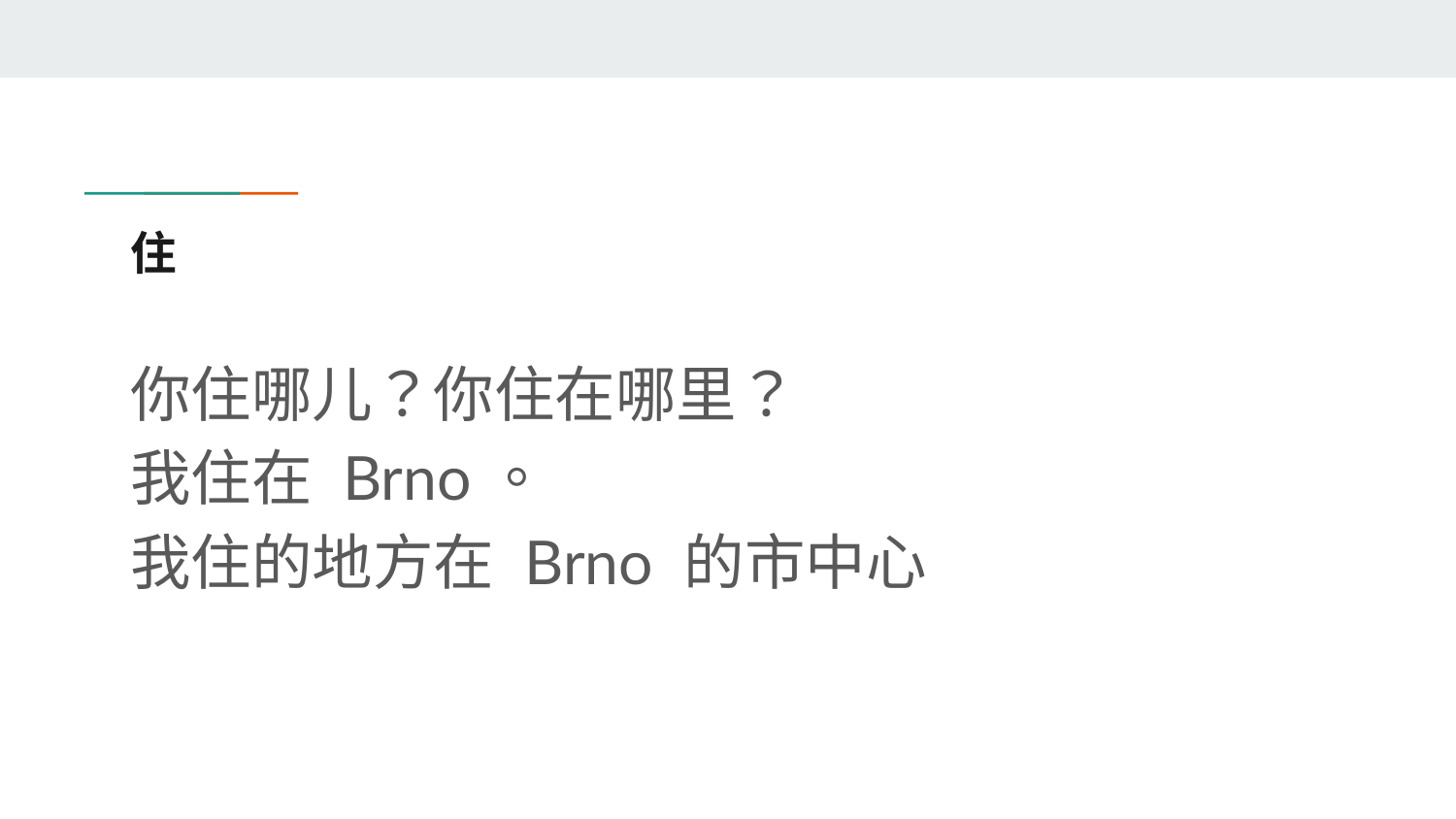

# 住
你住哪儿？你住在哪里？
我住在 Brno。
我住的地方在 Brno 的市中心